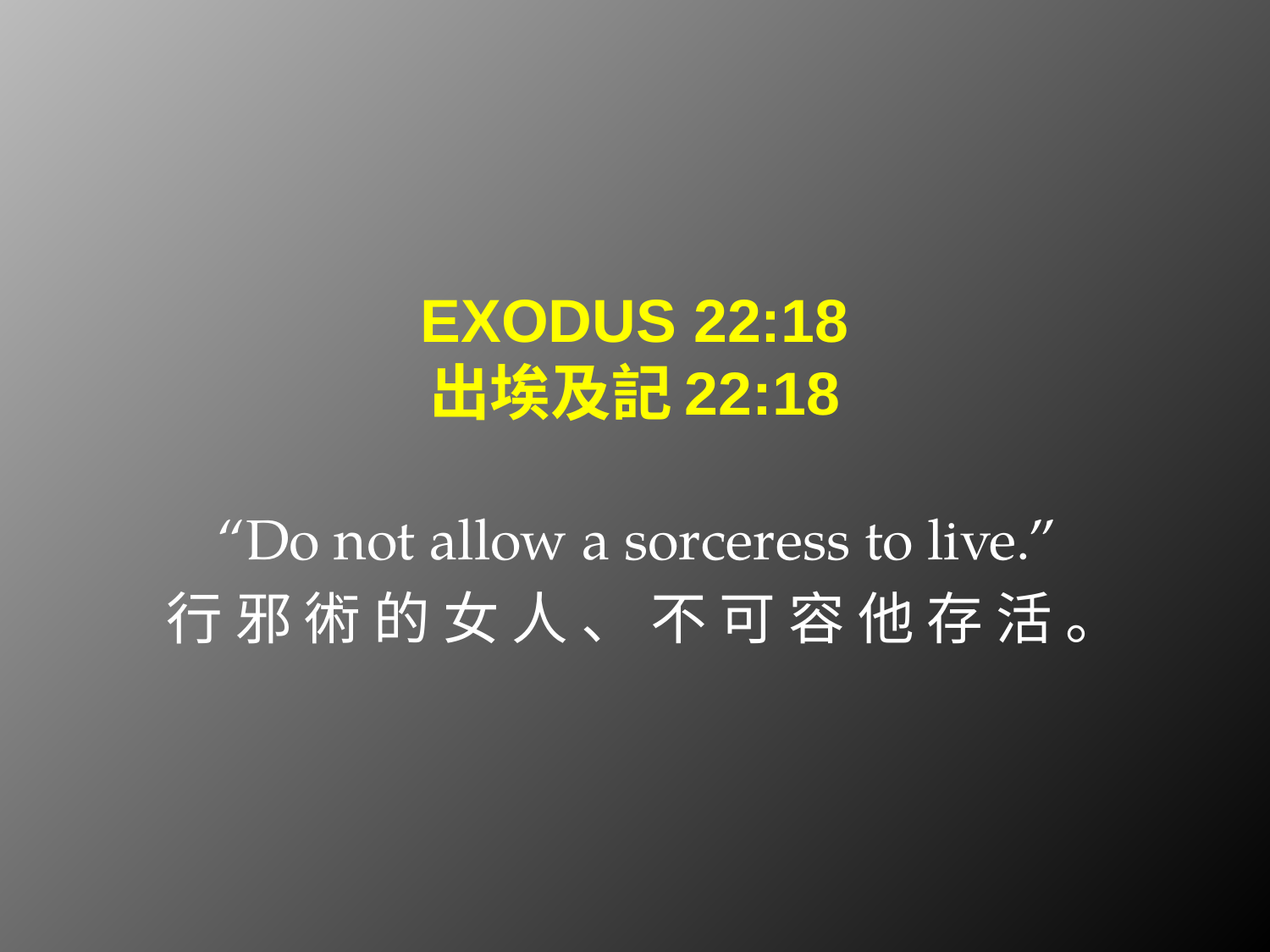

# EXODUS 22:18 出埃及記22:18
“Do not allow a sorceress to live.”
行 邪 術 的 女 人 、 不 可 容 他 存 活 。